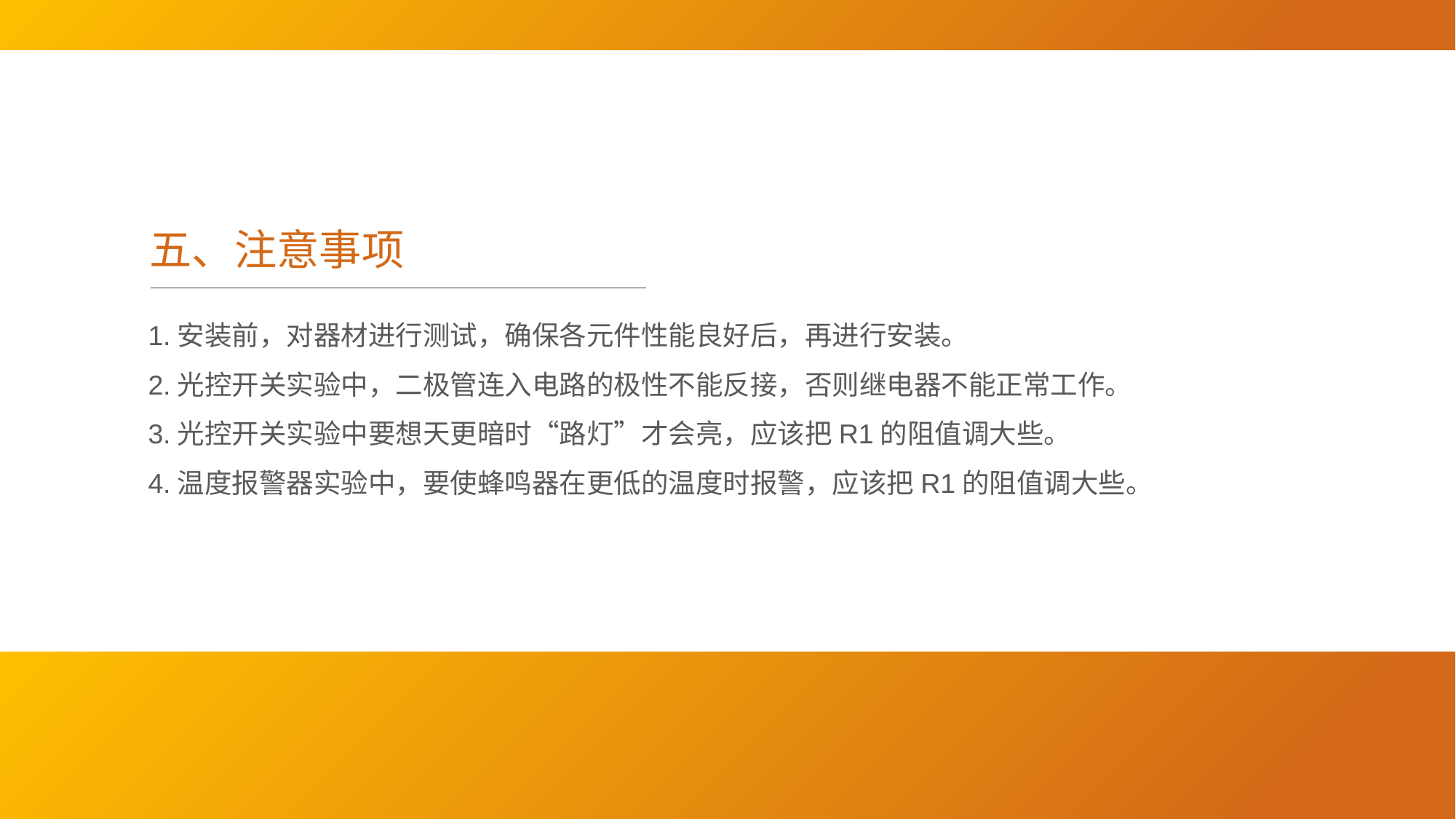

BY YUSHEN
五、注意事项
1.安装前，对器材进行测试，确保各元件性能良好后，再进行安装。
2.光控开关实验中，二极管连入电路的极性不能反接，否则继电器不能正常工作。
3.光控开关实验中要想天更暗时“路灯”才会亮，应该把R1的阻值调大些。
4.温度报警器实验中，要使蜂鸣器在更低的温度时报警，应该把R1的阻值调大些。